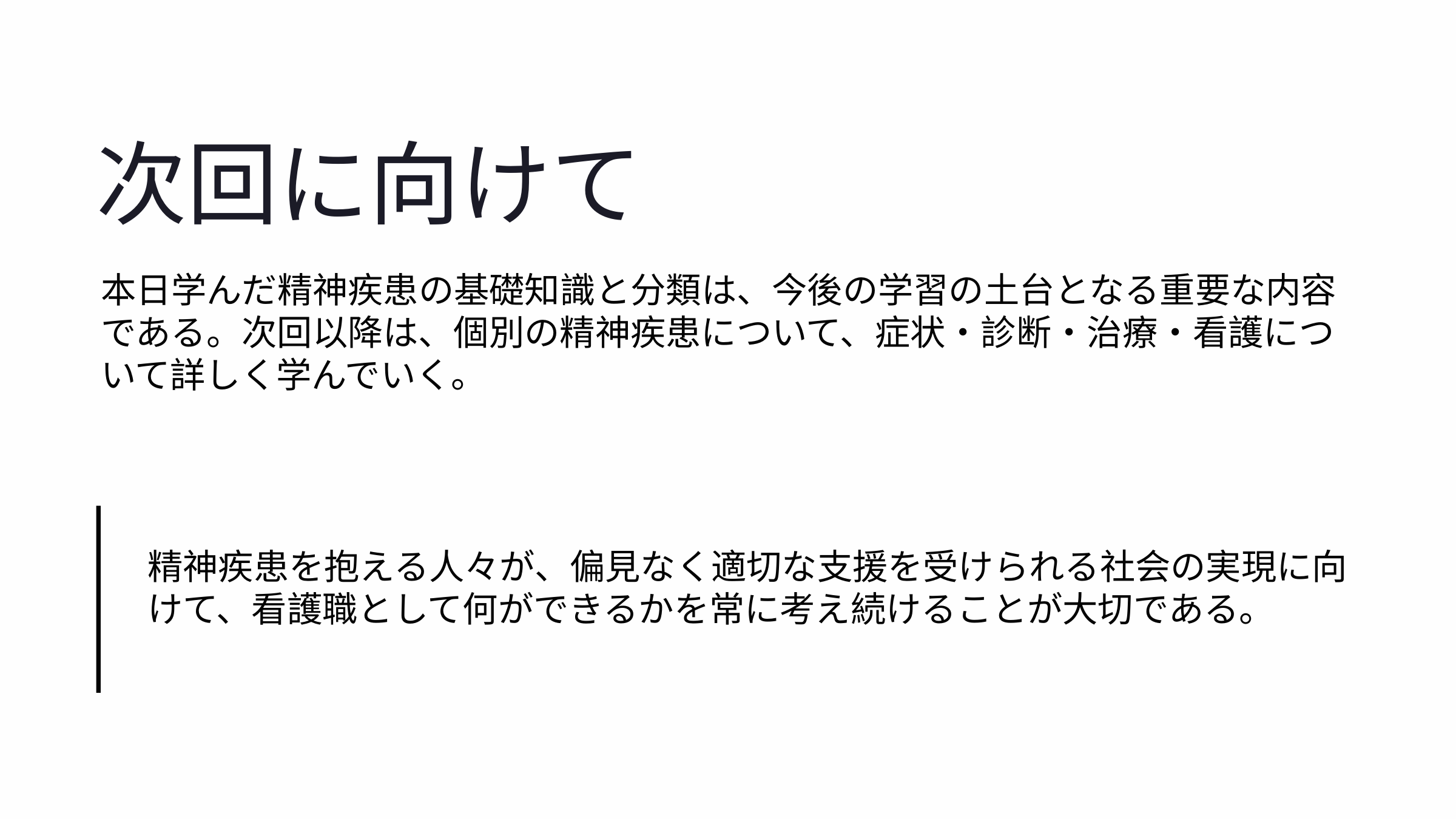

次回に向けて
本日学んだ精神疾患の基礎知識と分類は、今後の学習の土台となる重要な内容である。次回以降は、個別の精神疾患について、症状・診断・治療・看護について詳しく学んでいく。

精神疾患を抱える人々が、偏見なく適切な支援を受けられる社会の実現に向けて、看護職として何ができるかを常に考え続けることが大切である。